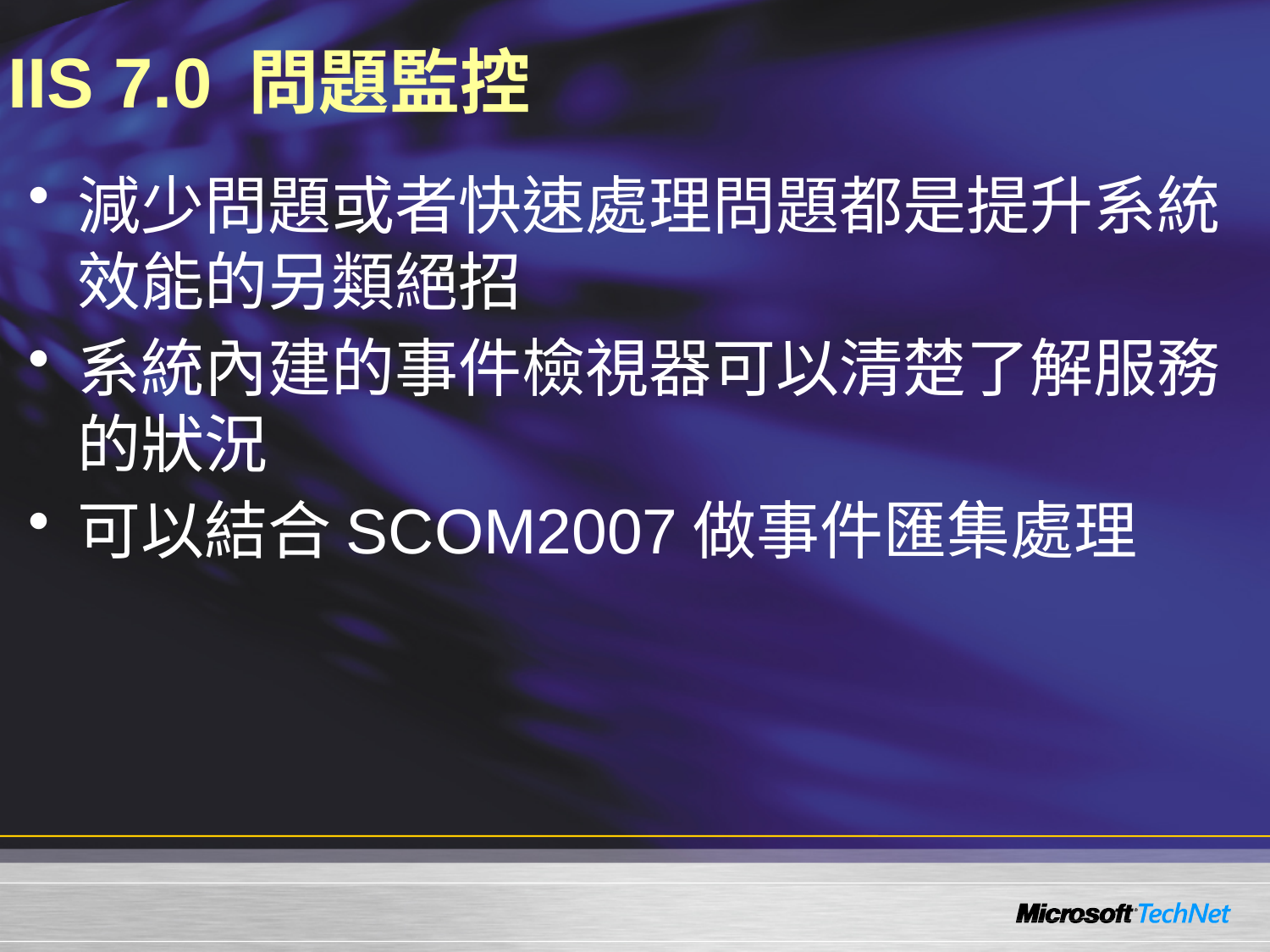

# IIS 7.0 問題監控
減少問題或者快速處理問題都是提升系統效能的另類絕招
系統內建的事件檢視器可以清楚了解服務的狀況
可以結合SCOM2007做事件匯集處理